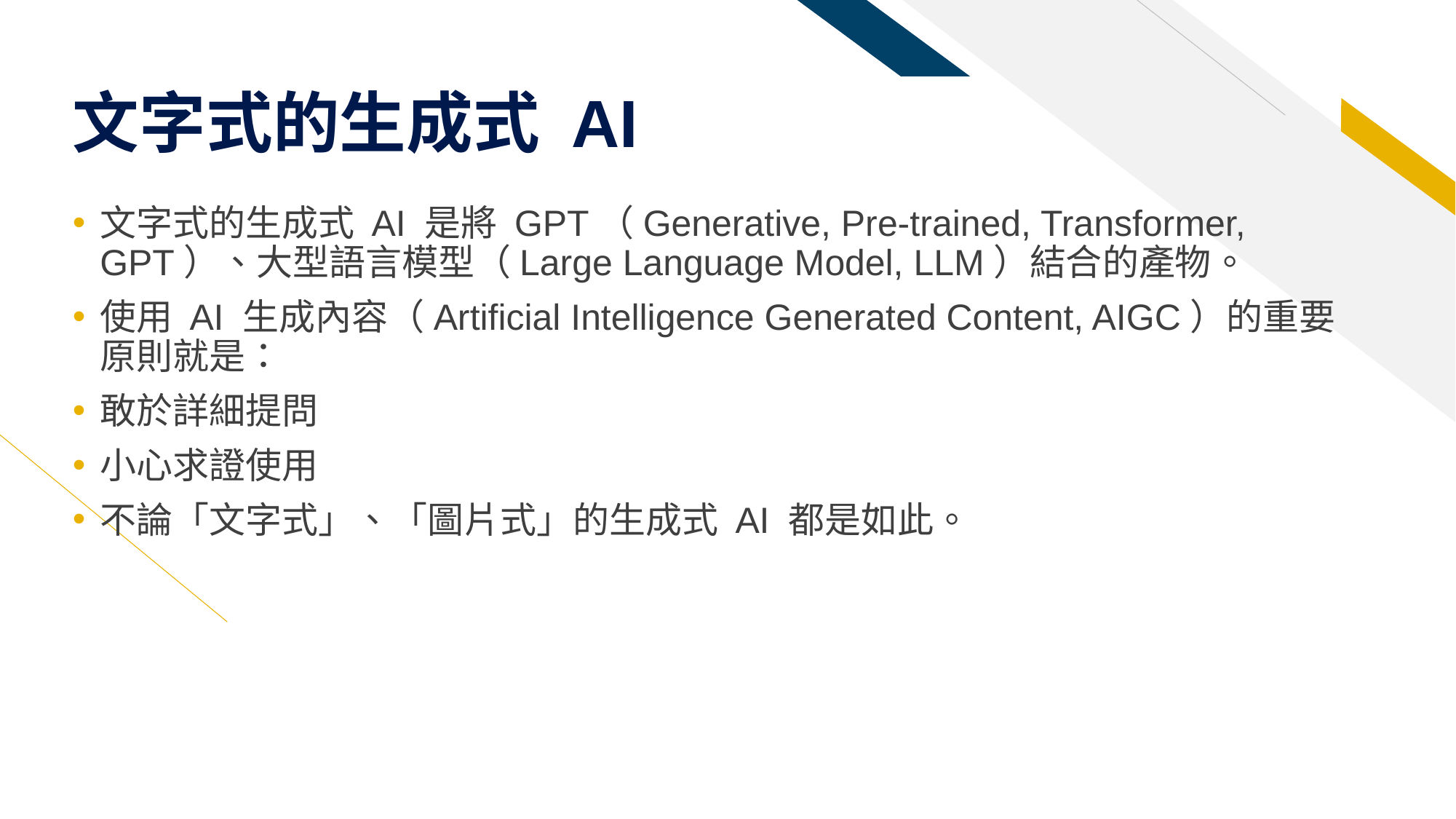

# 文字式的生成式 AI
文字式的生成式 AI 是將 GPT（Generative, Pre-trained, Transformer, GPT）、大型語言模型（Large Language Model, LLM）結合的產物。
使用 AI 生成內容（Artificial Intelligence Generated Content, AIGC）的重要原則就是：
敢於詳細提問
小心求證使用
不論「文字式」、「圖片式」的生成式 AI 都是如此。